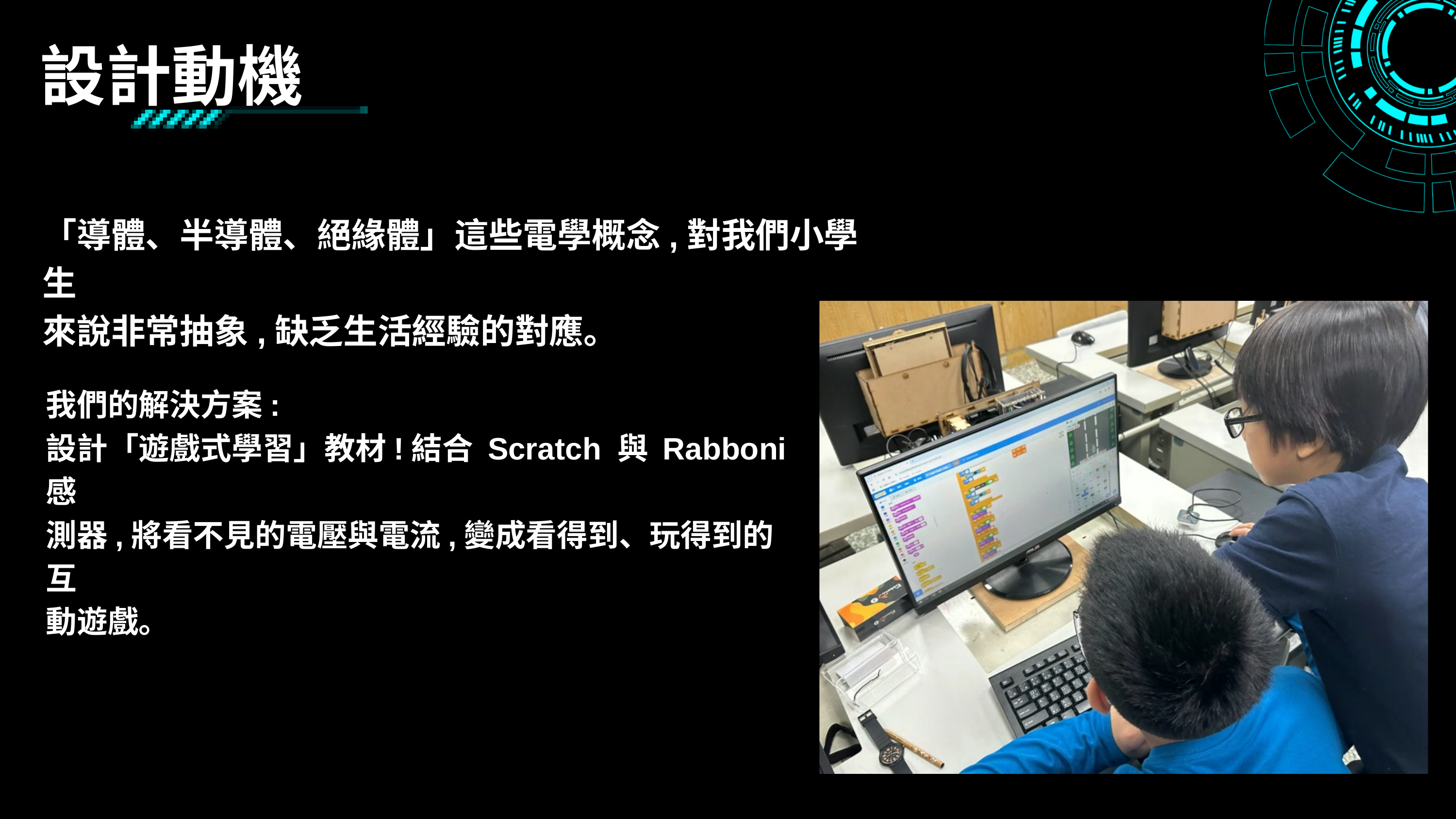

設計動機

「導體、半導體、絕緣體」這些電學概念,對我們小學生
來說非常抽象,缺乏生活經驗的對應。

我們的解決方案:
設計「遊戲式學習」教材!結合 Scratch 與 Rabboni 感
測器,將看不見的電壓與電流,變成看得到、玩得到的互
動遊戲。